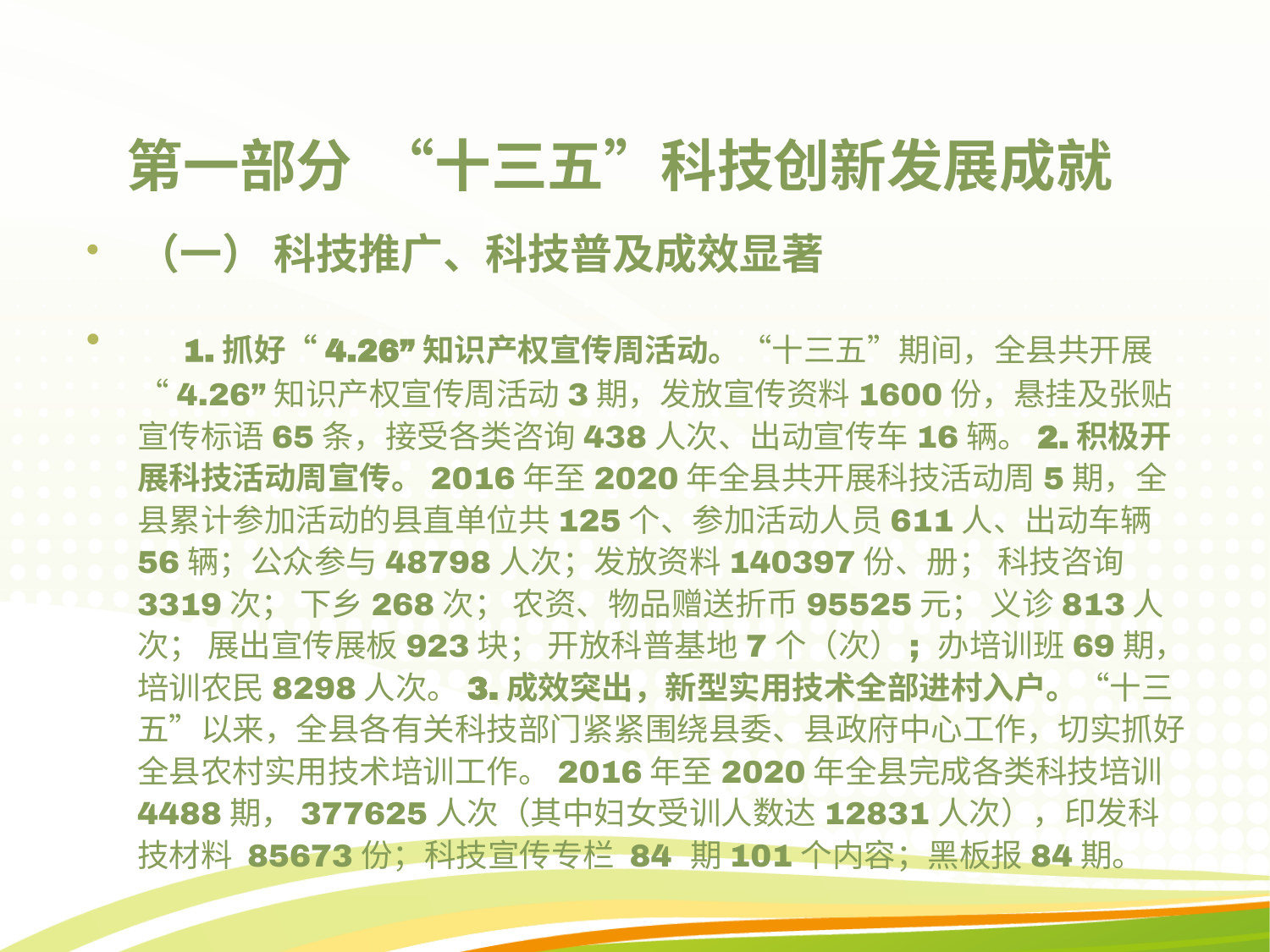

第一部分  “十三五”科技创新发展成就
（一） 科技推广、科技普及成效显著
   1.抓好“4.26”知识产权宣传周活动。“十三五”期间，全县共开展“4.26”知识产权宣传周活动3期，发放宣传资料1600份，悬挂及张贴宣传标语65条，接受各类咨询438人次、出动宣传车16辆。2.积极开展科技活动周宣传。2016年至2020年全县共开展科技活动周5期，全县累计参加活动的县直单位共125个、参加活动人员611人、出动车辆56辆；公众参与48798人次；发放资料140397份、册； 科技咨询3319次； 下乡268次； 农资、物品赠送折币95525元； 义诊813人次； 展出宣传展板923块； 开放科普基地7个（次）; 办培训班69期，培训农民8298人次。3.成效突出，新型实用技术全部进村入户。“十三五”以来，全县各有关科技部门紧紧围绕县委、县政府中心工作，切实抓好全县农村实用技术培训工作。2016年至2020年全县完成各类科技培训 4488期，377625人次（其中妇女受训人数达12831人次），印发科技材料 85673份；科技宣传专栏 84 期101个内容；黑板报84期。